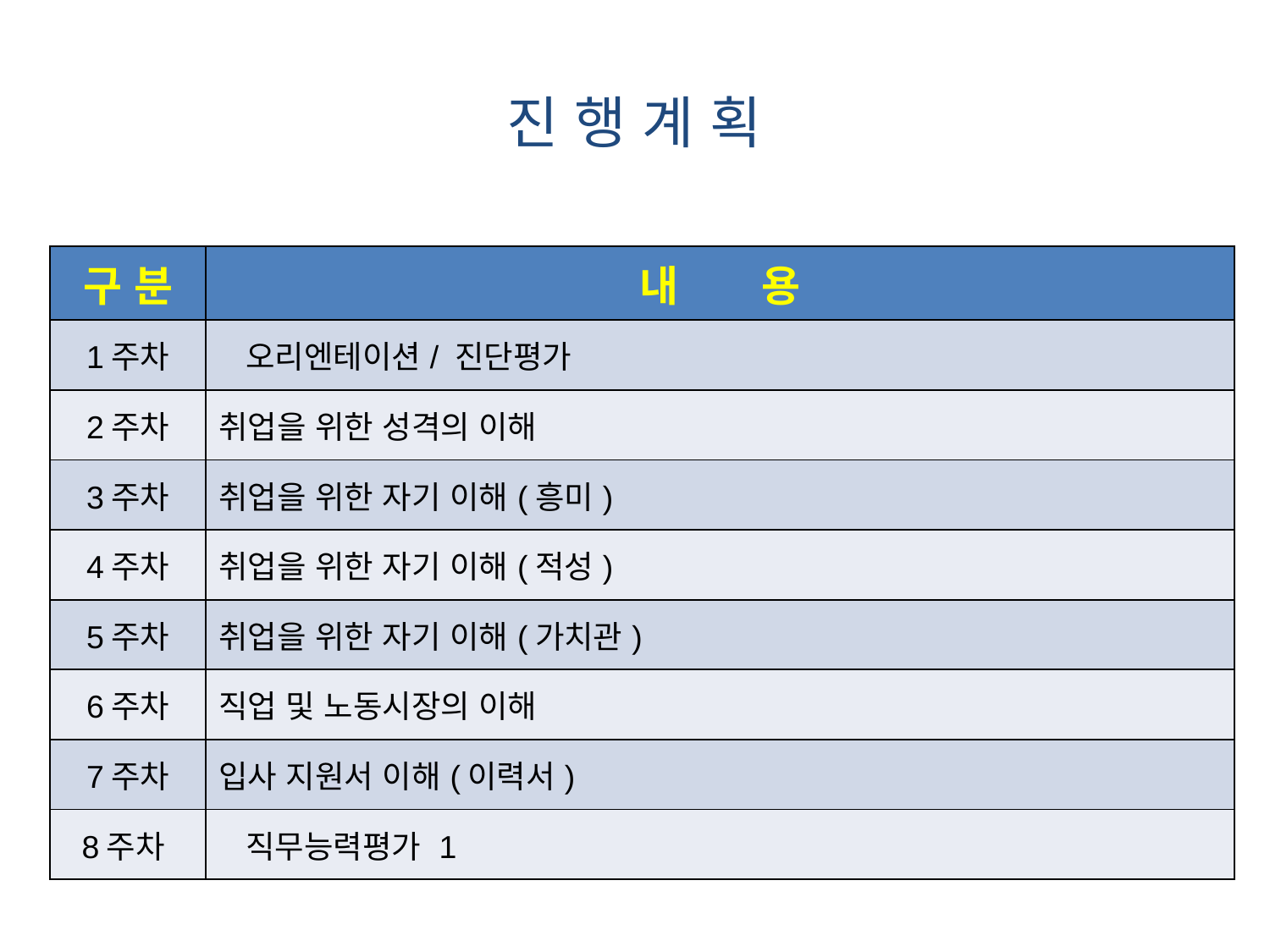

# 진 행 계 획
| 구 분 | 내 용 |
| --- | --- |
| 1주차 | 오리엔테이션/ 진단평가 |
| 2주차 | 취업을 위한 성격의 이해 |
| 3주차 | 취업을 위한 자기 이해(흥미) |
| 4주차 | 취업을 위한 자기 이해(적성) |
| 5주차 | 취업을 위한 자기 이해(가치관) |
| 6주차 | 직업 및 노동시장의 이해 |
| 7주차 | 입사 지원서 이해(이력서) |
| 8주차 | 직무능력평가 1 |